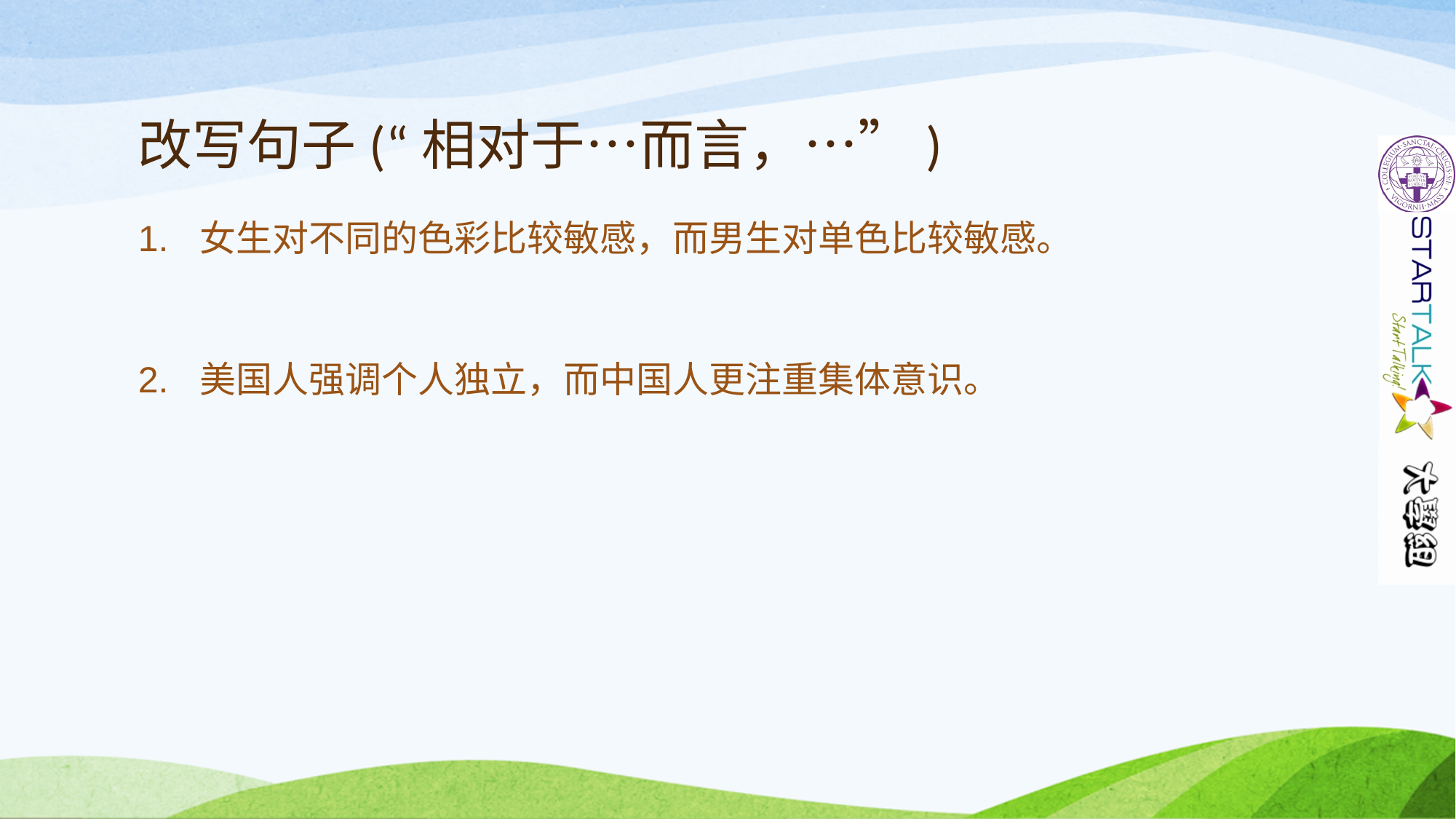

# 改写句子(“相对于…而言，…”)
女生对不同的色彩比较敏感，而男生对单色比较敏感。

美国人强调个人独立，而中国人更注重集体意识。